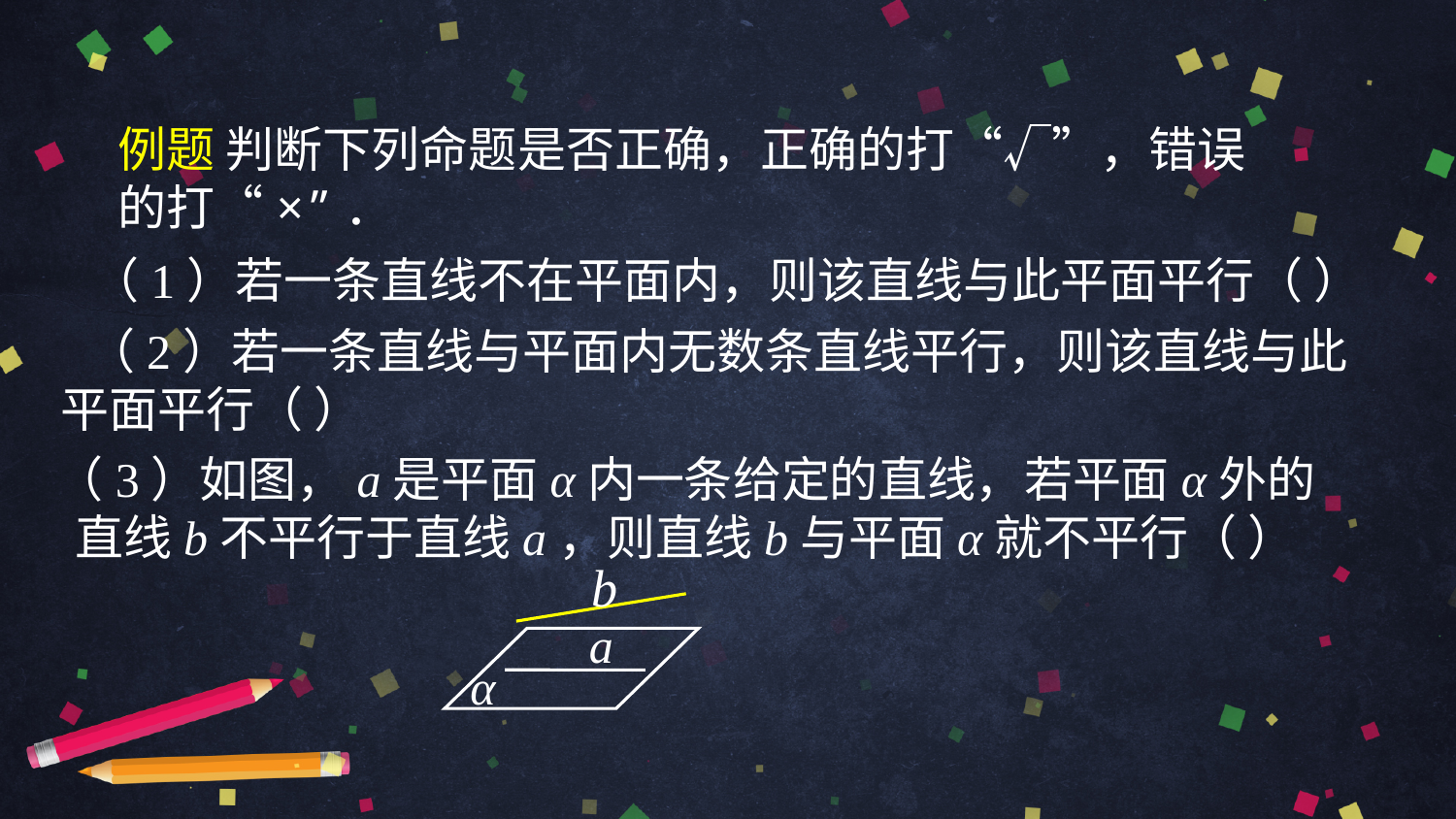

例题 判断下列命题是否正确，正确的打“√”，错误的打“×”．

（1）若一条直线不在平面内，则该直线与此平面平行（ ）
（2）若一条直线与平面内无数条直线平行，则该直线与此
     平面平行（ ）

b

（3）如图，a是平面α内一条给定的直线，若平面α外的
    直线b不平行于直线a，则直线b与平面α就不平行（ ）

a

α